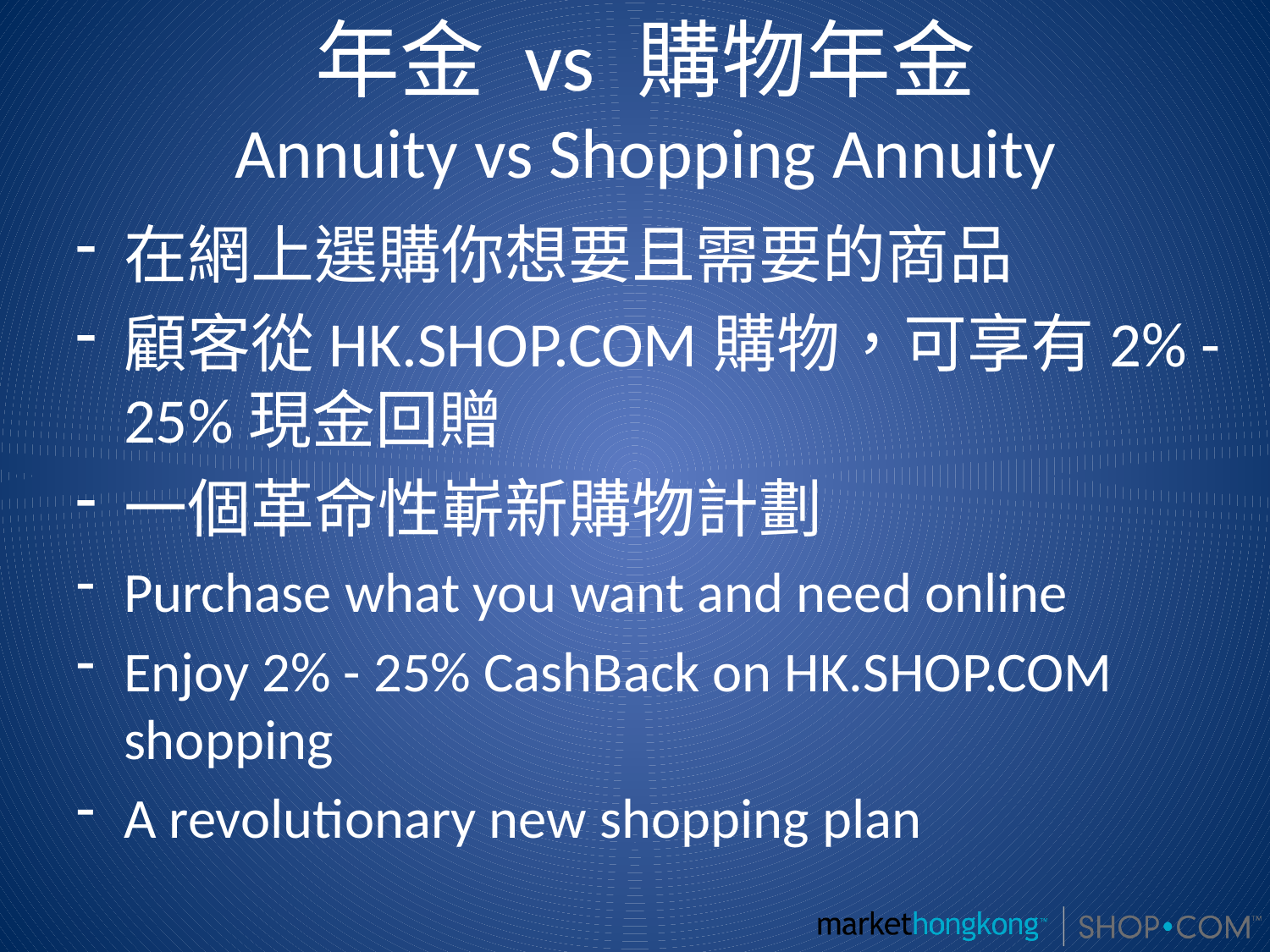

# 年金 vs 購物年金 Annuity vs Shopping Annuity
在網上選購你想要且需要的商品
顧客從HK.SHOP.COM購物，可享有2% - 25%現金回贈
一個革命性嶄新購物計劃
Purchase what you want and need online
Enjoy 2% - 25% CashBack on HK.SHOP.COM shopping
A revolutionary new shopping plan